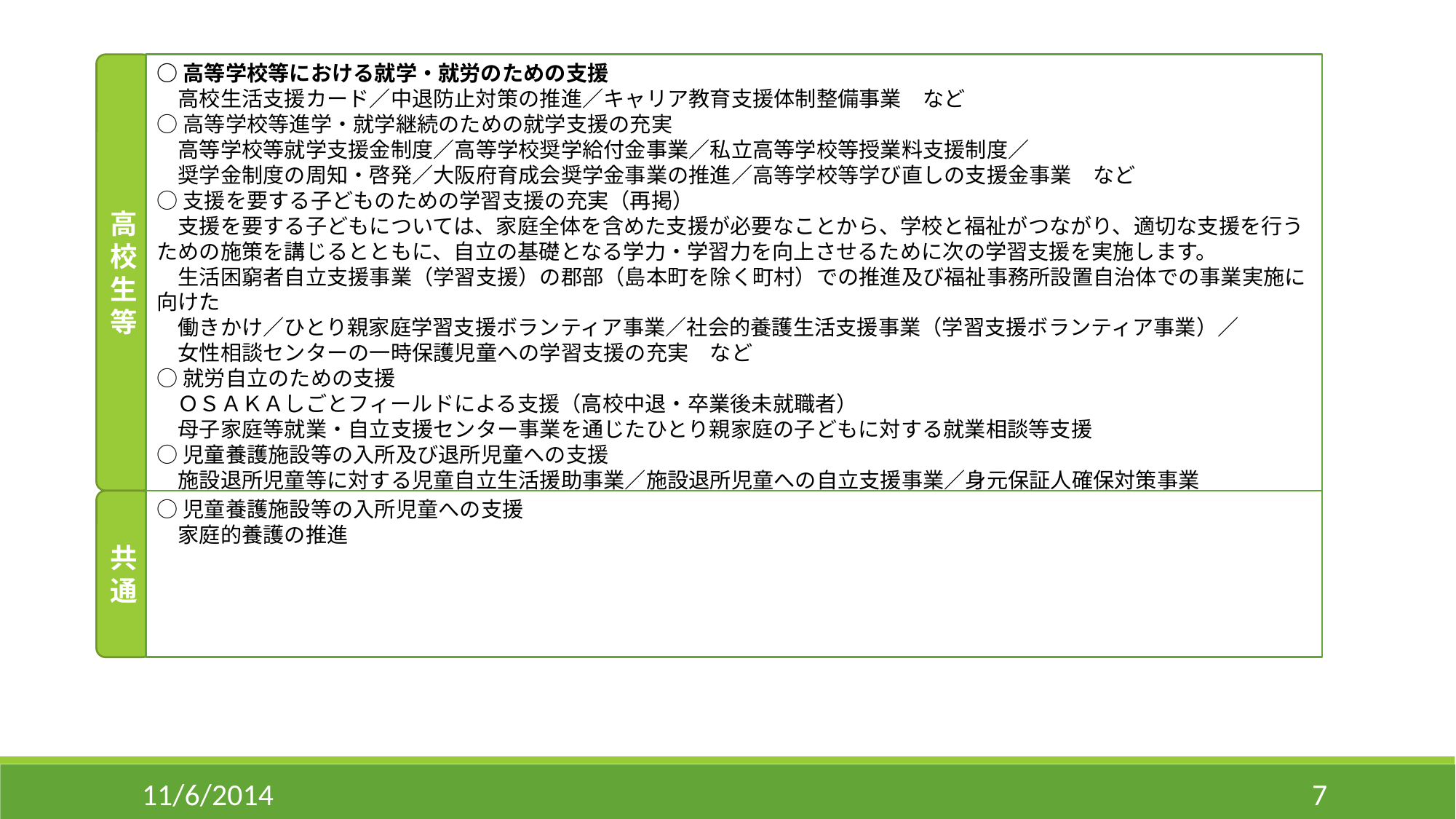

○高等学校等における就学・就労のための支援
　高校生活支援カード／中退防止対策の推進／キャリア教育支援体制整備事業　など
○高等学校等進学・就学継続のための就学支援の充実
　高等学校等就学支援金制度／高等学校奨学給付金事業／私立高等学校等授業料支援制度／
　奨学金制度の周知・啓発／大阪府育成会奨学金事業の推進／高等学校等学び直しの支援金事業　など
○支援を要する子どものための学習支援の充実（再掲）
　支援を要する子どもについては、家庭全体を含めた支援が必要なことから、学校と福祉がつながり、適切な支援を行うための施策を講じるとともに、自立の基礎となる学力・学習力を向上させるために次の学習支援を実施します。
　生活困窮者自立支援事業（学習支援）の郡部（島本町を除く町村）での推進及び福祉事務所設置自治体での事業実施に向けた
　働きかけ／ひとり親家庭学習支援ボランティア事業／社会的養護生活支援事業（学習支援ボランティア事業）／
　女性相談センターの一時保護児童への学習支援の充実　など
○就労自立のための支援
　ＯＳＡＫＡしごとフィールドによる支援（高校中退・卒業後未就職者）
　母子家庭等就業・自立支援センター事業を通じたひとり親家庭の子どもに対する就業相談等支援
○児童養護施設等の入所及び退所児童への支援
　施設退所児童等に対する児童自立生活援助事業／施設退所児童への自立支援事業／身元保証人確保対策事業

高校生等
共通
○児童養護施設等の入所児童への支援
　家庭的養護の推進
11/6/2014
7